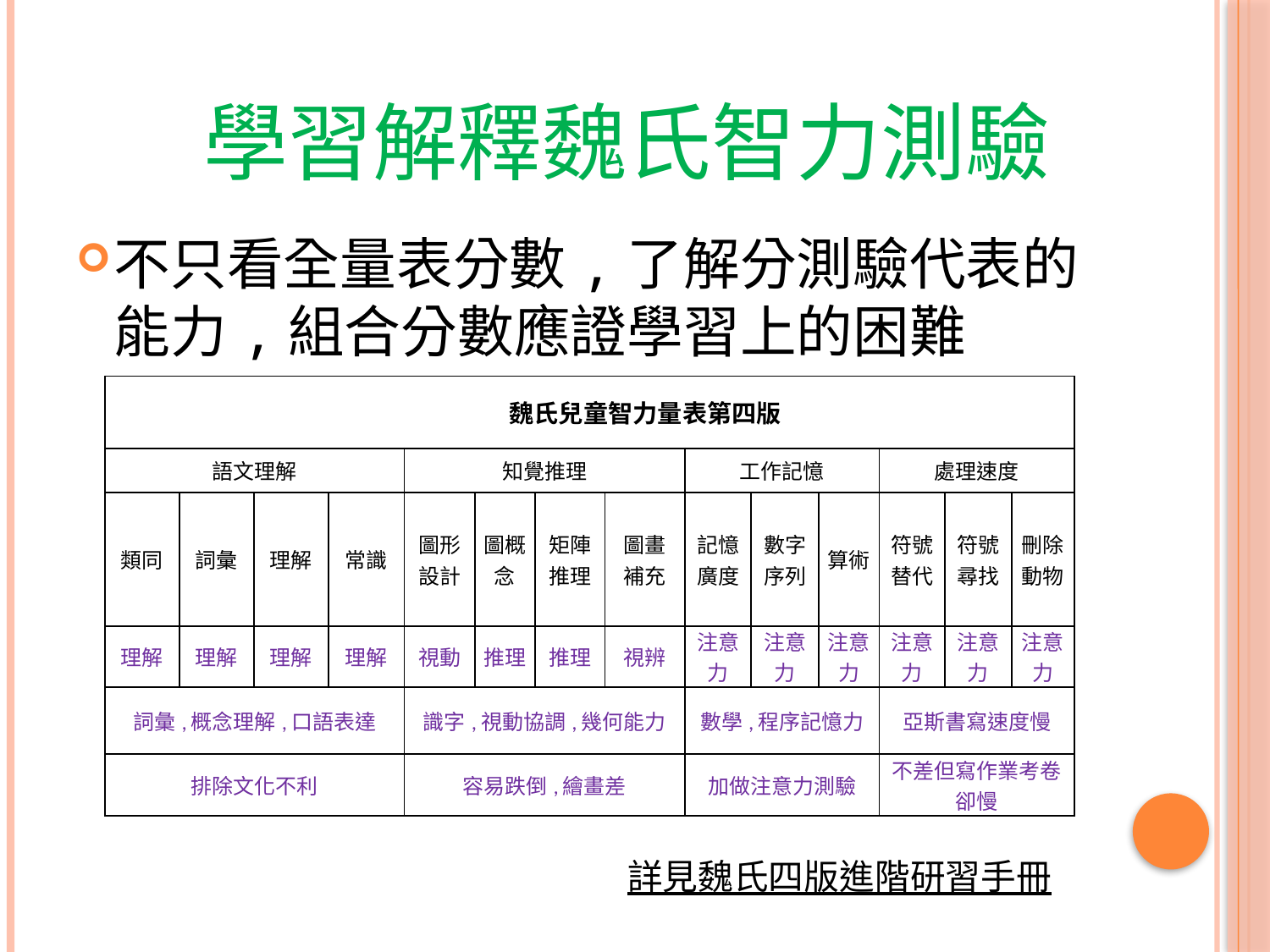

# 學習解釋魏氏智力測驗
不只看全量表分數,了解分測驗代表的能力,組合分數應證學習上的困難

| 魏氏兒童智力量表第四版 |  |  |  |  |  |  |  |  |  |  |  |  |  |
| --- | --- | --- | --- | --- | --- | --- | --- | --- | --- | --- | --- | --- | --- |
| 語文理解 |  |  |  | 知覺推理 |  |  |  | 工作記憶 |  |  | 處理速度 |  |  |
| 類同 | 詞彙 | 理解 | 常識 | 圖形 設計 | 圖概念 | 矩陣 推理 | 圖畫 補充 | 記憶廣度 | 數字序列 | 算術 | 符號替代 | 符號尋找 | 刪除動物 |
| 理解 | 理解 | 理解 | 理解 | 視動 | 推理 | 推理 | 視辨 | 注意力 | 注意力 | 注意力 | 注意力 | 注意力 | 注意力 |
| 詞彙,概念理解,口語表達 |  |  |  | 識字,視動協調,幾何能力 |  |  |  | 數學,程序記憶力 |  |  | 亞斯書寫速度慢 |  |  |
| 排除文化不利 |  |  |  | 容易跌倒,繪畫差 |  |  |  | 加做注意力測驗 |  |  | 不差但寫作業考卷卻慢 |  |  |
詳見魏氏四版進階研習手冊